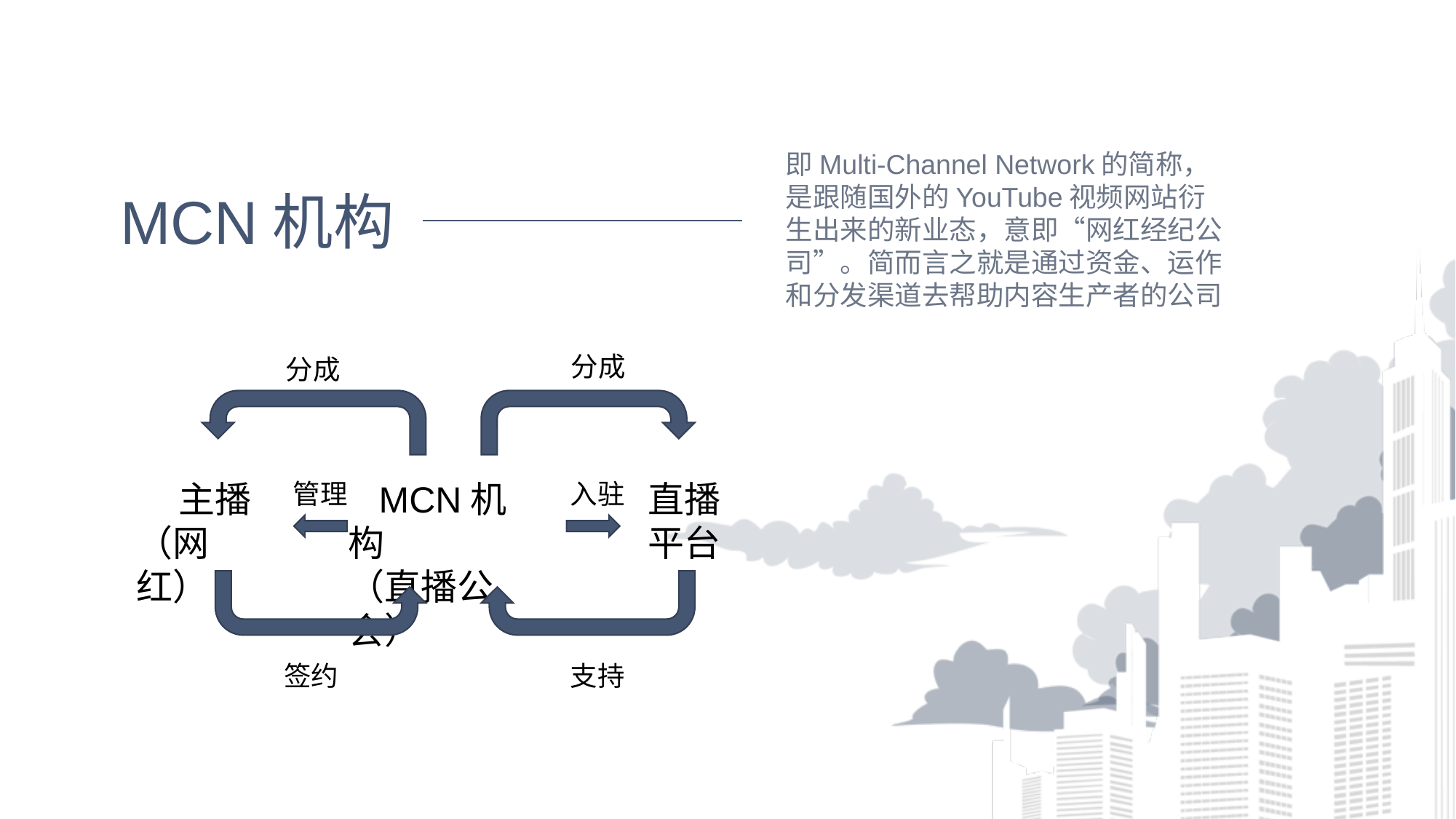

# MCN机构
即Multi-Channel Network的简称，是跟随国外的YouTube视频网站衍生出来的新业态，意即“网红经纪公司”。简而言之就是通过资金、运作和分发渠道去帮助内容生产者的公司
分成
分成

    主播
（网红）
管理
   MCN机构
（直播公会）
入驻
直播平台

签约
支持